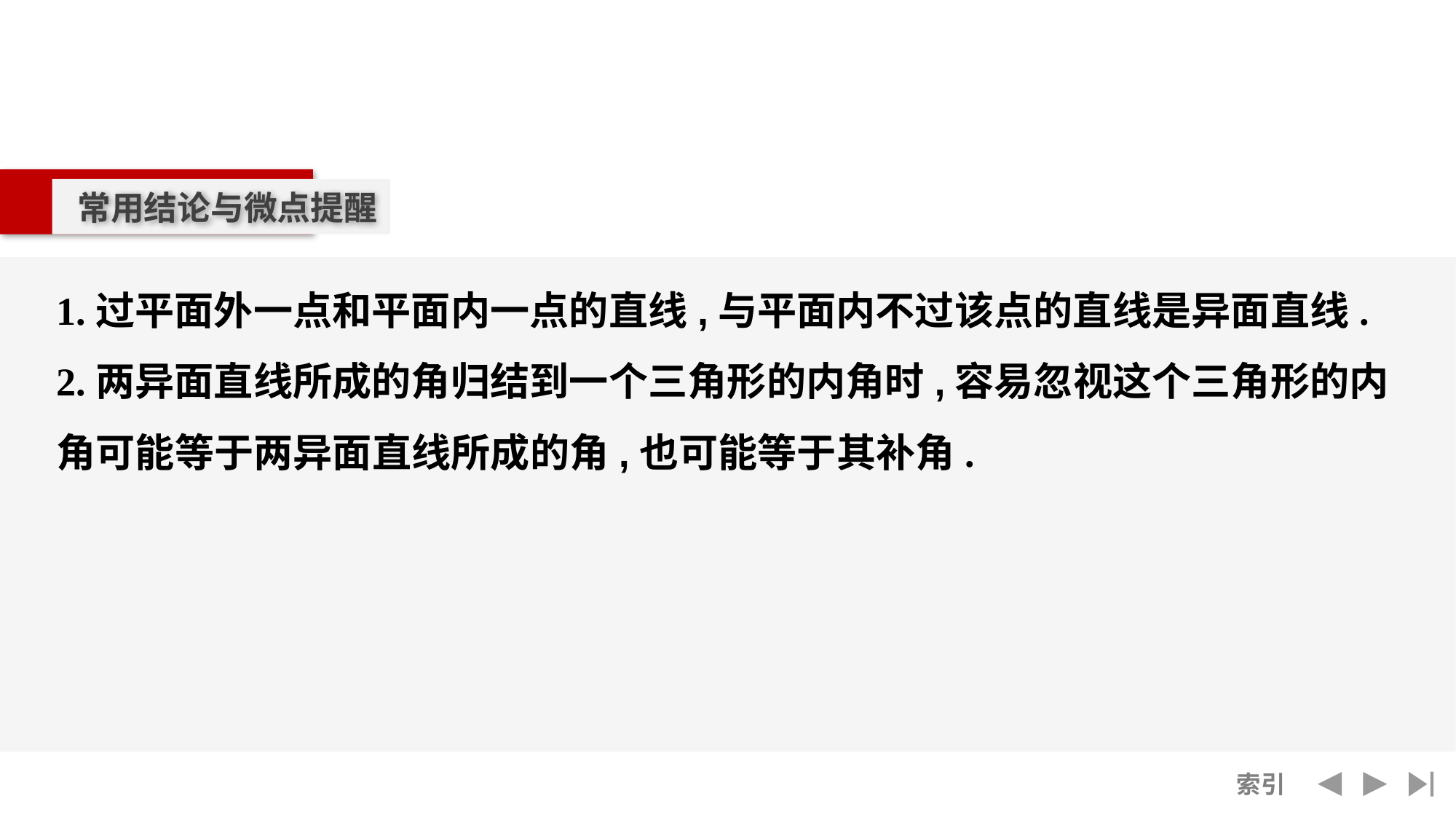

常用结论与微点提醒
1.过平面外一点和平面内一点的直线,与平面内不过该点的直线是异面直线.
2.两异面直线所成的角归结到一个三角形的内角时,容易忽视这个三角形的内角可能等于两异面直线所成的角,也可能等于其补角.